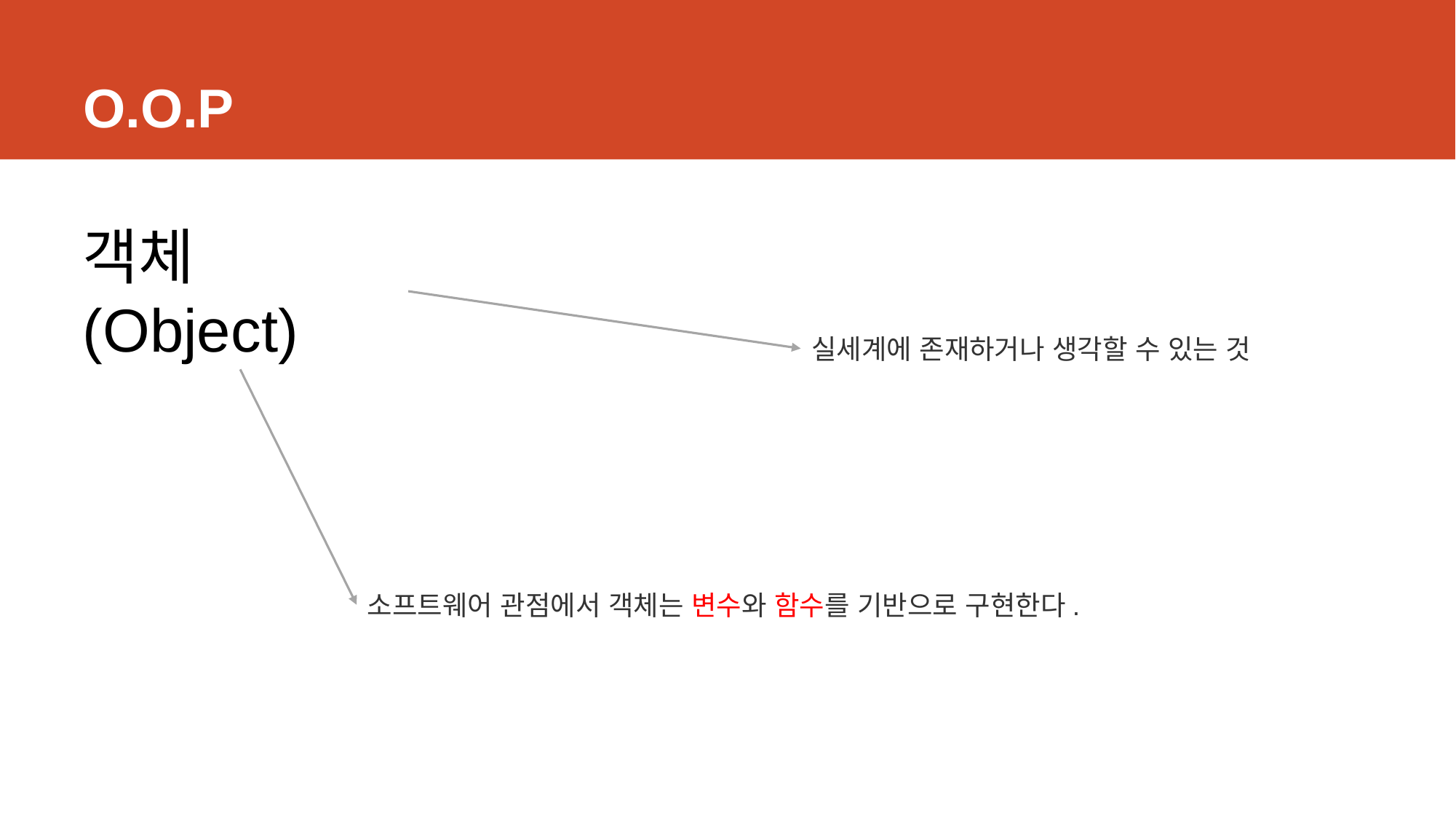

# O.O.P
객체(Object)
실세계에 존재하거나 생각할 수 있는 것
소프트웨어 관점에서 객체는 변수와 함수를 기반으로 구현한다.